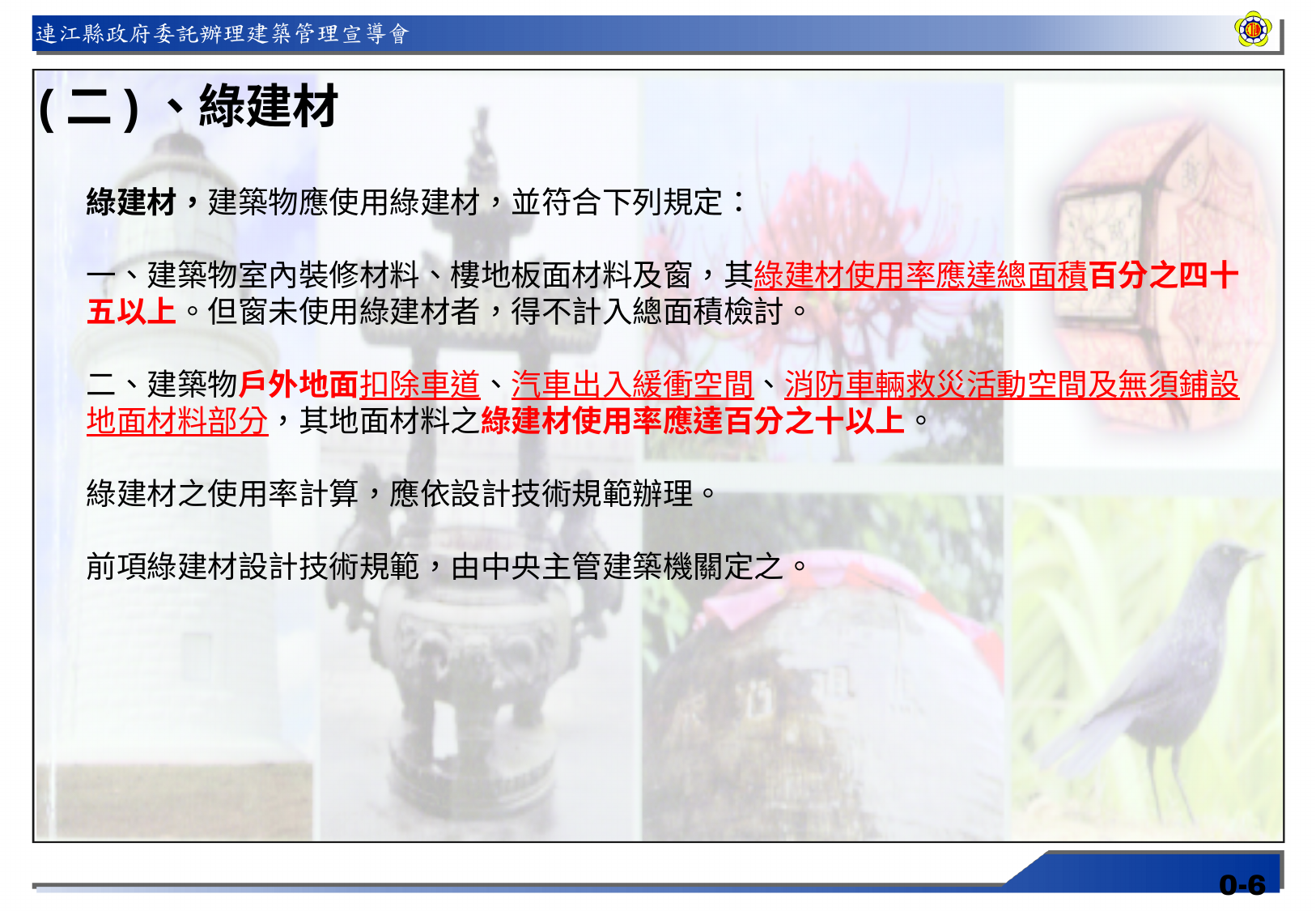

(二)、綠建材
綠建材，建築物應使用綠建材，並符合下列規定：

一、建築物室內裝修材料、樓地板面材料及窗，其綠建材使用率應達總面積百分之四十五以上。但窗未使用綠建材者，得不計入總面積檢討。

二、建築物戶外地面扣除車道、汽車出入緩衝空間、消防車輛救災活動空間及無須鋪設地面材料部分，其地面材料之綠建材使用率應達百分之十以上。

綠建材之使用率計算，應依設計技術規範辦理。

前項綠建材設計技術規範，由中央主管建築機關定之。
0-6